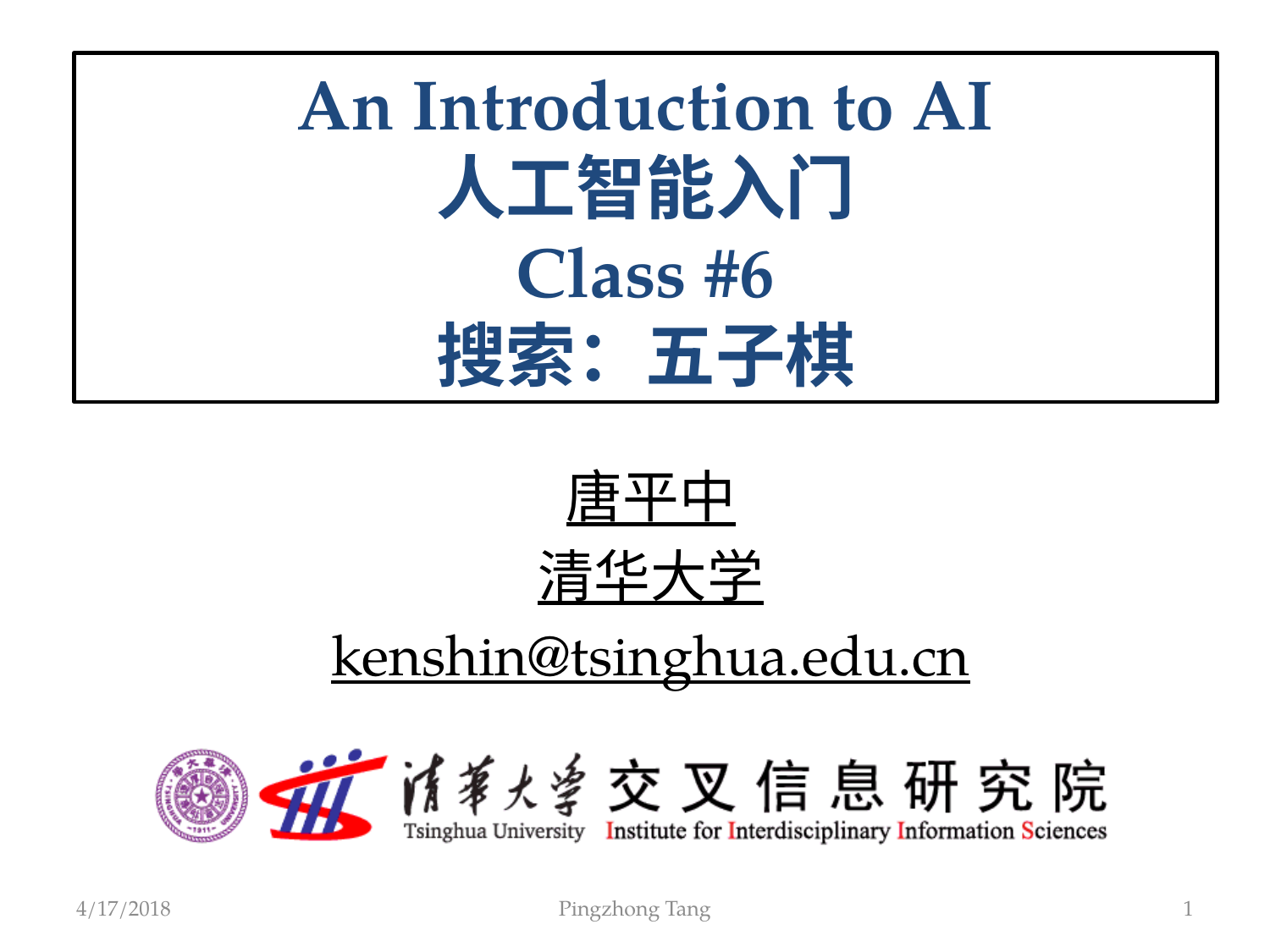

# An Introduction to AI 人工智能入门 Class #6 搜索：五子棋
唐平中
清华大学
kenshin@tsinghua.edu.cn
4/17/2018
Pingzhong Tang
1